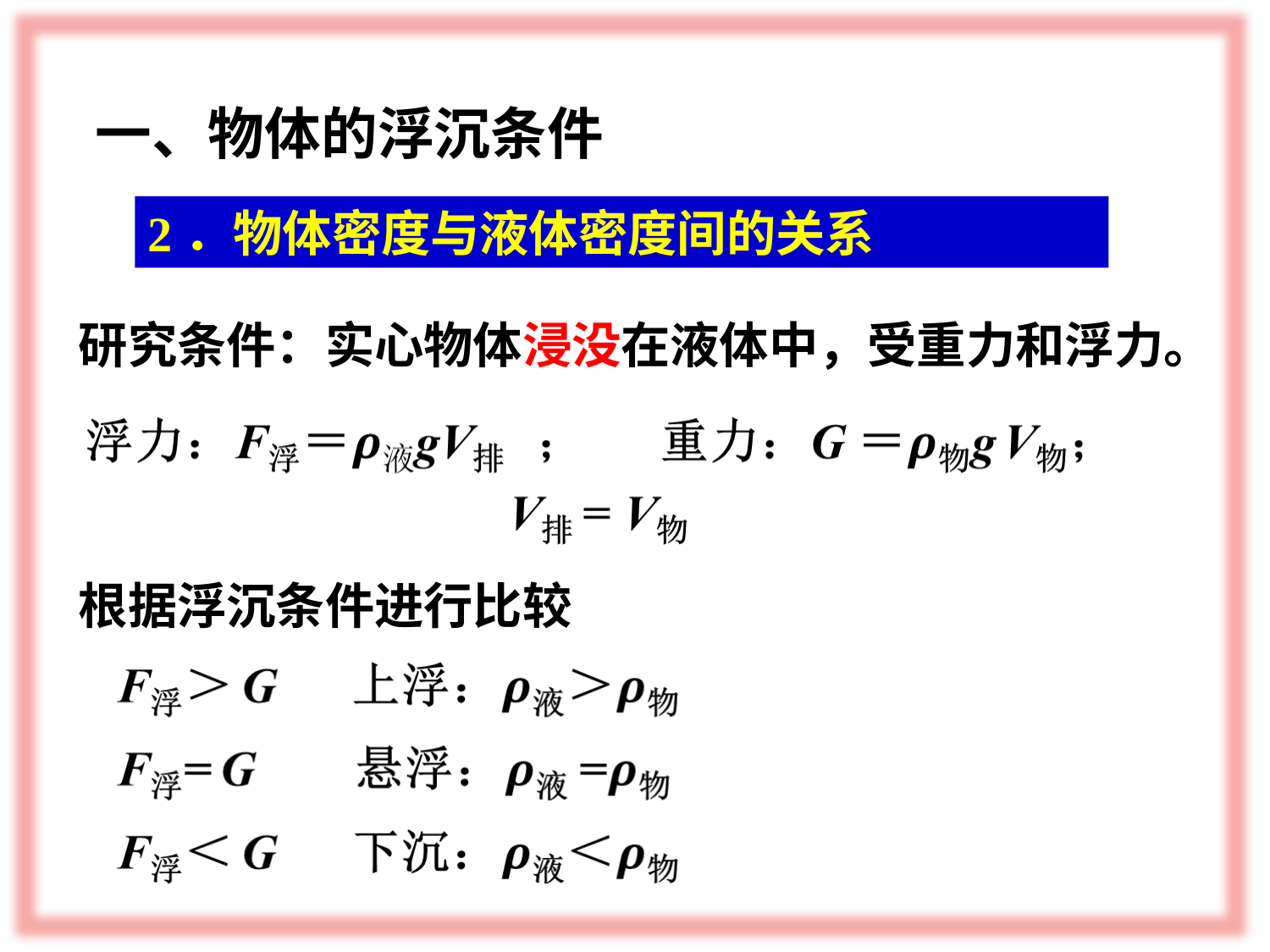

一、物体的浮沉条件
2．物体密度与液体密度间的关系
研究条件：实心物体浸没在液体中，受重力和浮力。

根据浮沉条件进行比较